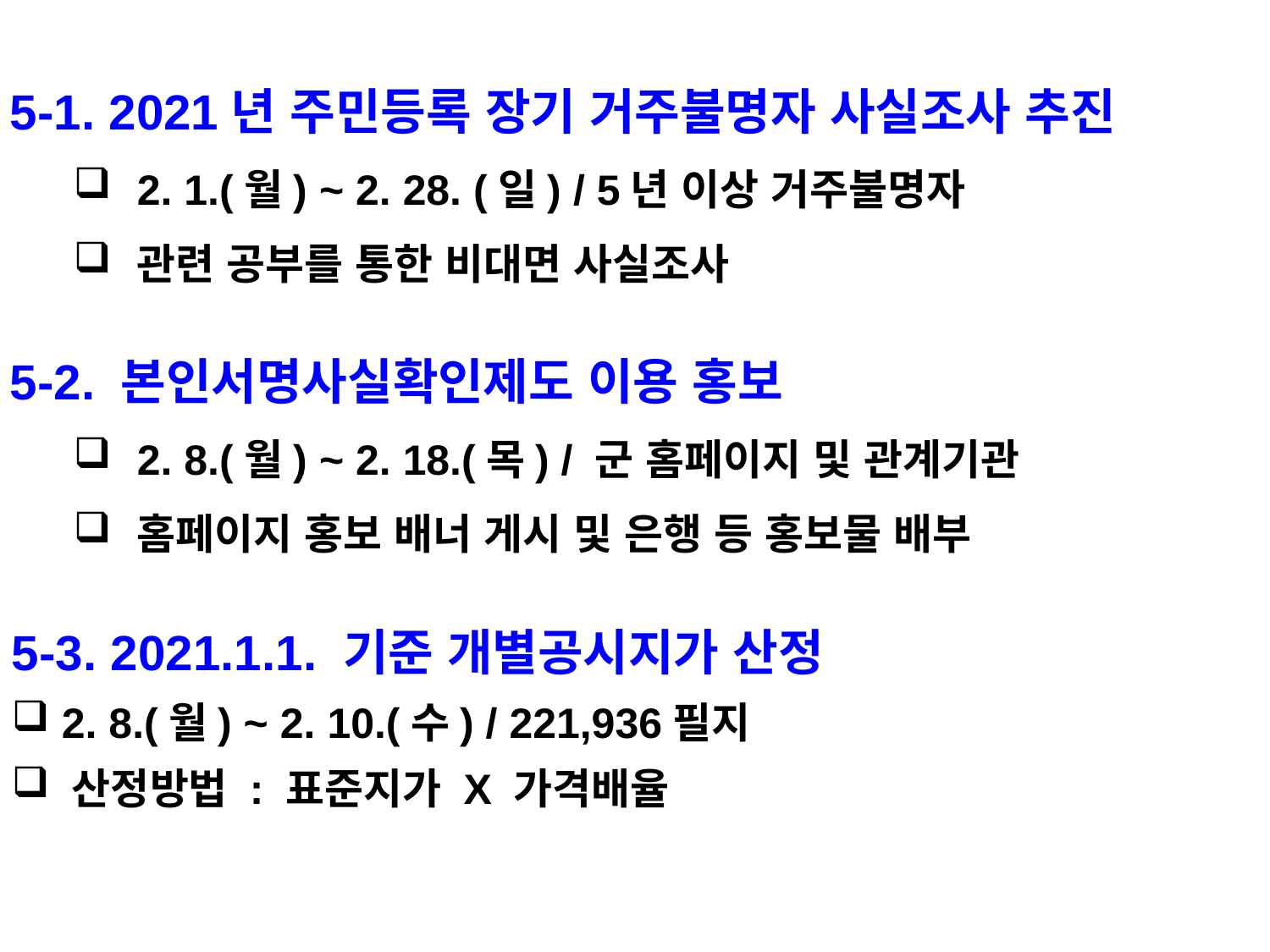

5-1. 2021년 주민등록 장기 거주불명자 사실조사 추진
2. 1.(월) ~ 2. 28. (일) / 5년 이상 거주불명자
관련 공부를 통한 비대면 사실조사
5-2. 본인서명사실확인제도 이용 홍보
2. 8.(월) ~ 2. 18.(목) / 군 홈페이지 및 관계기관
홈페이지 홍보 배너 게시 및 은행 등 홍보물 배부
5-3. 2021.1.1. 기준 개별공시지가 산정
 2. 8.(월) ~ 2. 10.(수) / 221,936필지
 산정방법 : 표준지가 X 가격배율